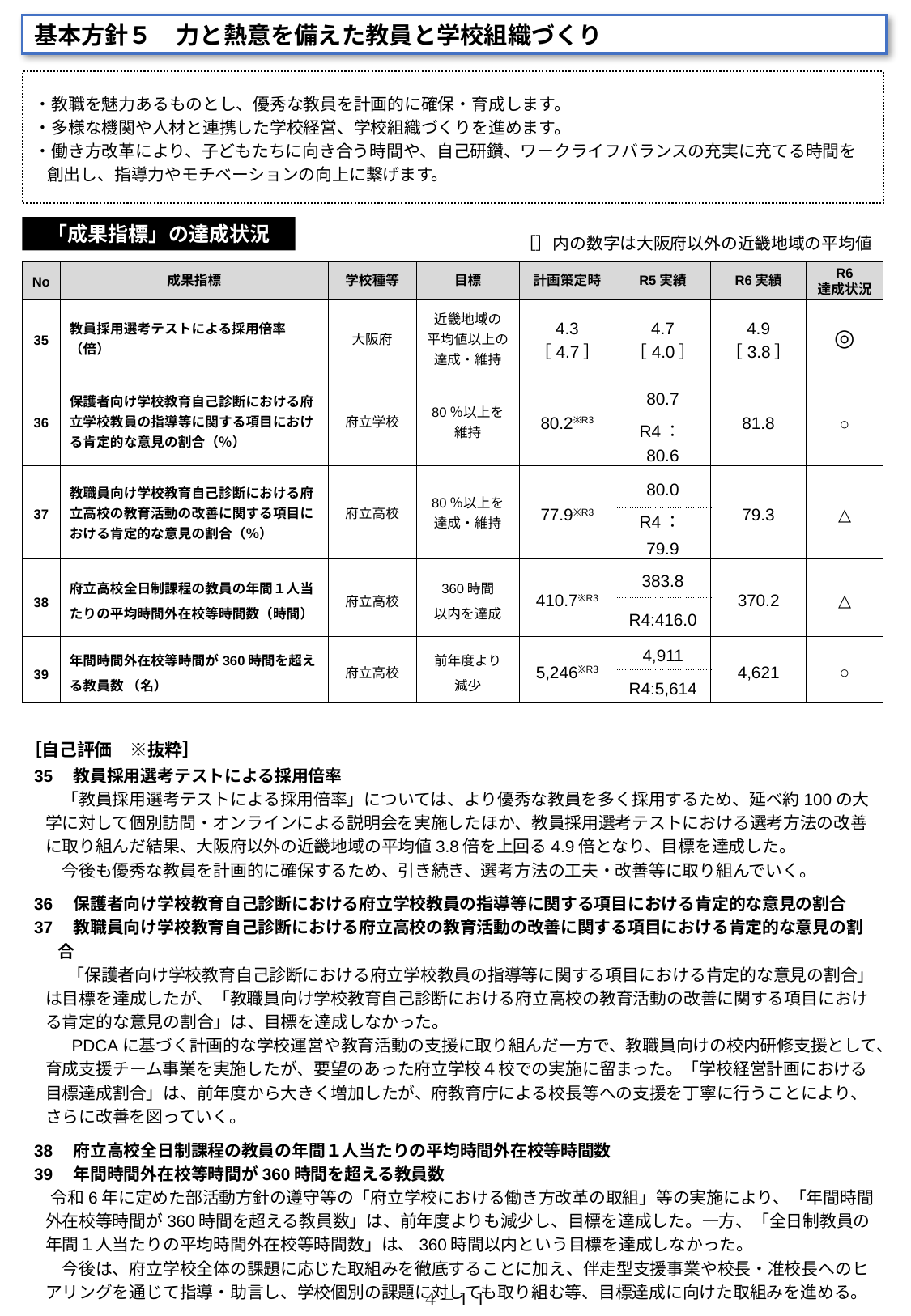

基本方針５　力と熱意を備えた教員と学校組織づくり
・教職を魅力あるものとし、優秀な教員を計画的に確保・育成します。
・多様な機関や人材と連携した学校経営、学校組織づくりを進めます。
・働き方改革により、子どもたちに向き合う時間や、自己研鑽、ワークライフバランスの充実に充てる時間を創出し、指導力やモチベーションの向上に繋げます。
「成果指標」の達成状況
［］内の数字は大阪府以外の近畿地域の平均値
| No | 成果指標 | 学校種等 | 目標 | 計画策定時 | R5実績 | R6実績 | R6 達成状況 |
| --- | --- | --- | --- | --- | --- | --- | --- |
| 35 | 教員採用選考テストによる採用倍率（倍） | 大阪府 | 近畿地域の 平均値以上の達成・維持 | 4.3 ［4.7］ | 4.7 ［4.0］ | 4.9 ［3.8］ | ◎ |
| 36 | 保護者向け学校教育自己診断における府立学校教員の指導等に関する項目における肯定的な意見の割合（％） | 府立学校 | 80％以上を 維持 | 80.2※R3 | 80.7 | 81.8 | ○ |
|  |  |  |  |  | R4：80.6 |  |  |
| 37 | 教職員向け学校教育自己診断における府立高校の教育活動の改善に関する項目における肯定的な意見の割合（％） | 府立高校 | 80％以上を 達成・維持 | 77.9※R3 | 80.0 | 79.3 | △ |
|  |  |  |  |  | R4：79.9 |  |  |
| 38 | 府立高校全日制課程の教員の年間１人当たりの平均時間外在校等時間数（時間） | 府立高校 | 360時間 以内を達成 | 410.7※R3 | 383.8 | 370.2 | △ |
|  |  |  |  |  | R4:416.0 |  |  |
| 39 | 年間時間外在校等時間が360時間を超える教員数 （名） | 府立高校 | 前年度より 減少 | 5,246※R3 | 4,911 | 4,621 | ○ |
|  |  |  |  |  | R4:5,614 |  |  |
［自己評価　※抜粋］
35　教員採用選考テストによる採用倍率
　「教員採用選考テストによる採用倍率」については、より優秀な教員を多く採用するため、延べ約100の大学に対して個別訪問・オンラインによる説明会を実施したほか、教員採用選考テストにおける選考方法の改善に取り組んだ結果、大阪府以外の近畿地域の平均値3.8倍を上回る4.9倍となり、目標を達成した。
　今後も優秀な教員を計画的に確保するため、引き続き、選考方法の工夫・改善等に取り組んでいく。
36　保護者向け学校教育自己診断における府立学校教員の指導等に関する項目における肯定的な意見の割合
37　教職員向け学校教育自己診断における府立高校の教育活動の改善に関する項目における肯定的な意見の割合
　　「保護者向け学校教育自己診断における府立学校教員の指導等に関する項目における肯定的な意見の割合」は目標を達成したが、「教職員向け学校教育自己診断における府立高校の教育活動の改善に関する項目における肯定的な意見の割合」は、目標を達成しなかった。
　　PDCAに基づく計画的な学校運営や教育活動の支援に取り組んだ一方で、教職員向けの校内研修支援として、育成支援チーム事業を実施したが、要望のあった府立学校４校での実施に留まった。「学校経営計画における目標達成割合」は、前年度から大きく増加したが、府教育庁による校長等への支援を丁寧に行うことにより、さらに改善を図っていく。
38　府立高校全日制課程の教員の年間１人当たりの平均時間外在校等時間数
39　年間時間外在校等時間が360時間を超える教員数
　令和6年に定めた部活動方針の遵守等の「府立学校における働き方改革の取組」等の実施により、「年間時間外在校等時間が360時間を超える教員数」は、前年度よりも減少し、⽬標を達成した。一方、「全日制教員の年間１⼈当たりの平均時間外在校等時間数」は、360時間以内という⽬標を達成しなかった。
　今後は、府立学校全体の課題に応じた取組みを徹底することに加え、伴走型支援事業や校長・准校長へのヒアリングを通じて指導・助言し、学校個別の課題に対しても取り組む等、目標達成に向けた取組みを進める。
４－１１